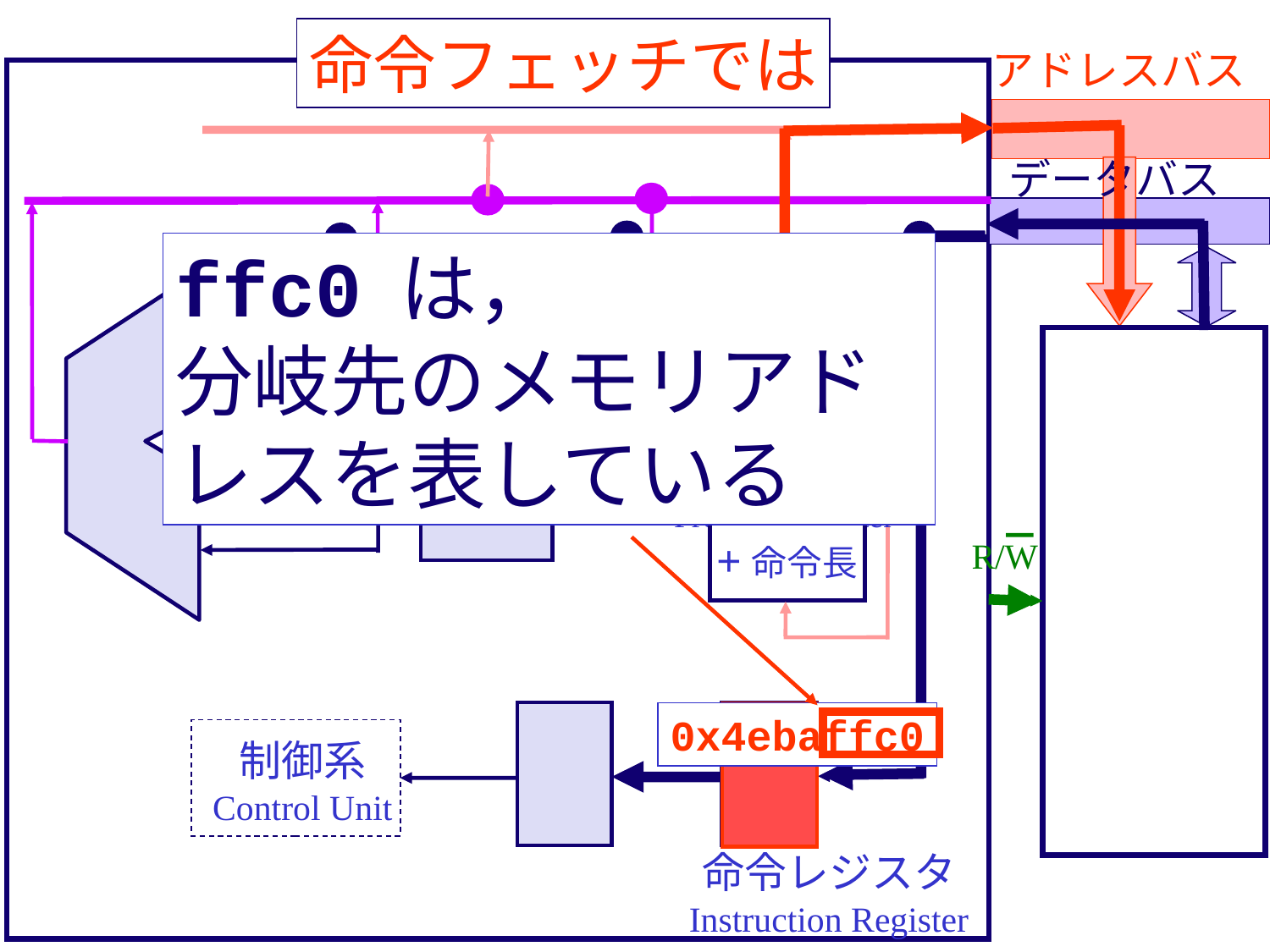

命令フェッチでは
アドレスバス

データバス

ffc0 は，
分岐先のメモリアドレスを表している

プログラムカウンタ
Program Counter

+命令長
R/W

0x4ebaffc0

制御系
Control Unit

命令レジスタ
Instruction Register